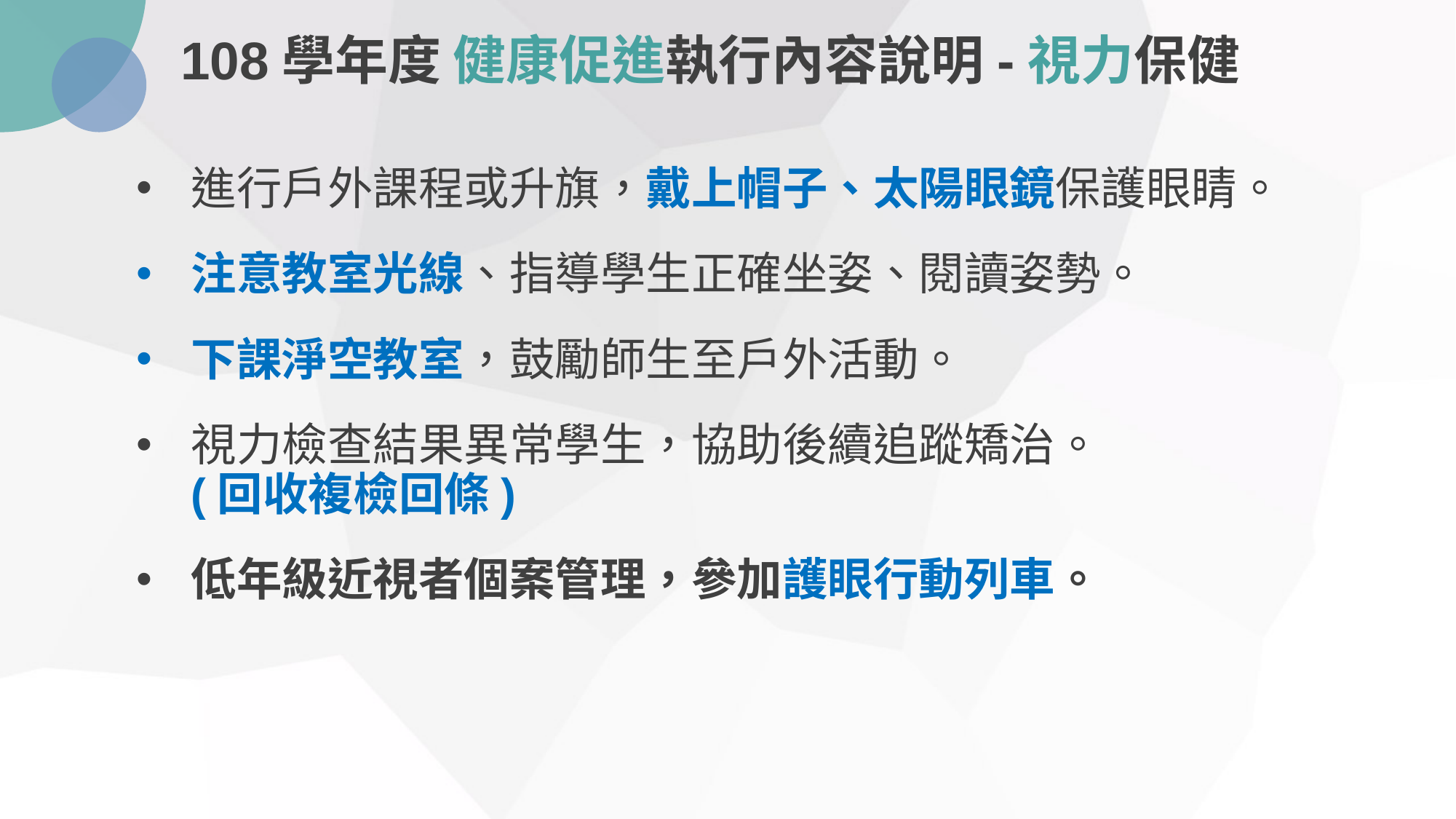

108學年度 健康促進執行內容說明-視力保健

進行戶外課程或升旗，戴上帽子、太陽眼鏡保護眼睛。
注意教室光線、指導學生正確坐姿、閱讀姿勢。
下課淨空教室，鼓勵師生至戶外活動。
視力檢查結果異常學生，協助後續追蹤矯治。
(回收複檢回條)
低年級近視者個案管理，參加護眼行動列車。